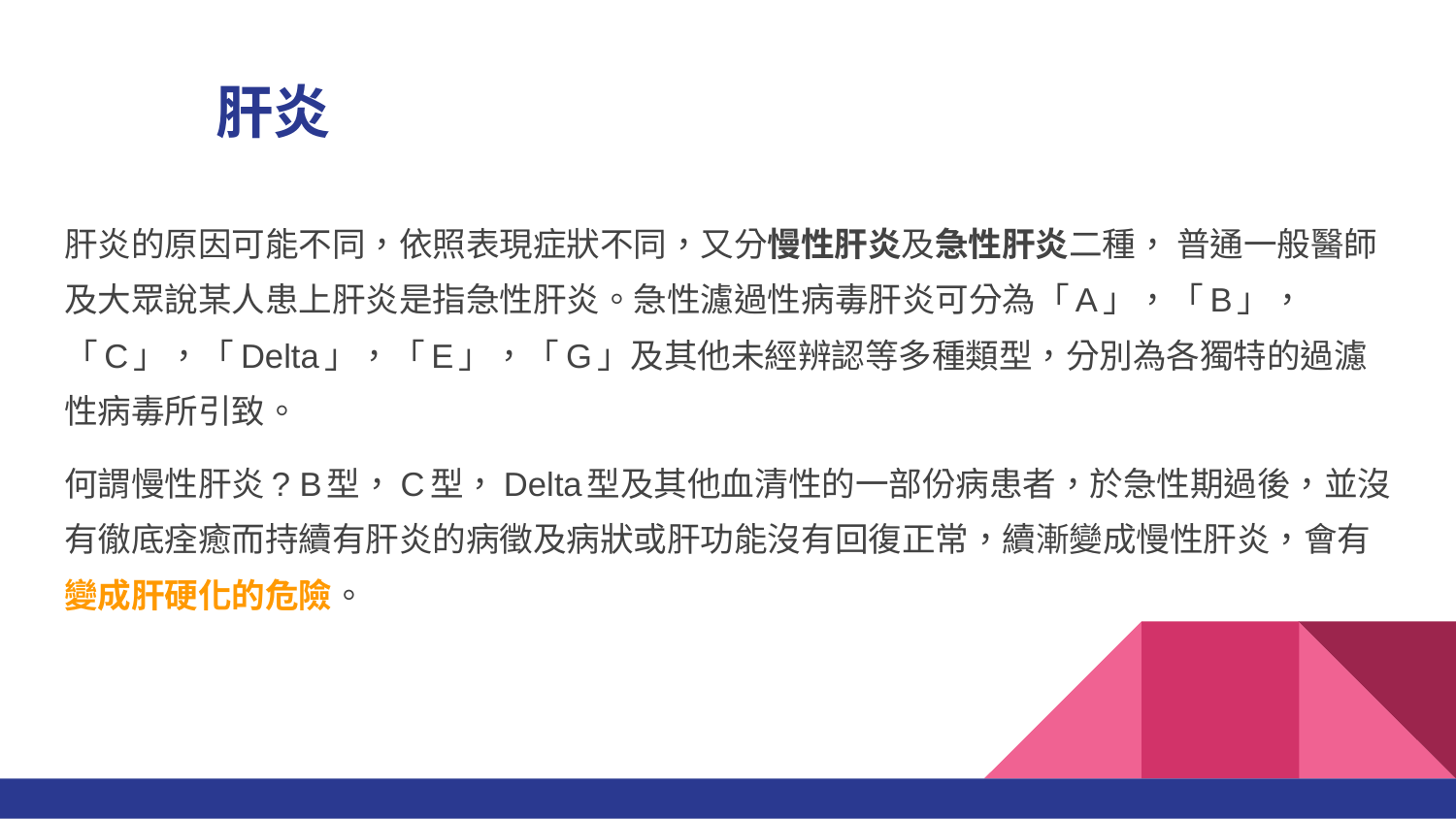

# 肝炎
肝炎的原因可能不同，依照表現症狀不同，又分慢性肝炎及急性肝炎二種， 普通一般醫師及大眾說某人患上肝炎是指急性肝炎。急性濾過性病毒肝炎可分為「A」，「B」，「C」，「Delta」，「E」，「G」及其他未經辨認等多種類型，分別為各獨特的過濾性病毒所引致。
何謂慢性肝炎? B型，C型，Delta型及其他血清性的一部份病患者，於急性期過後，並沒有徹底痊癒而持續有肝炎的病徵及病狀或肝功能沒有回復正常，續漸變成慢性肝炎，會有變成肝硬化的危險。